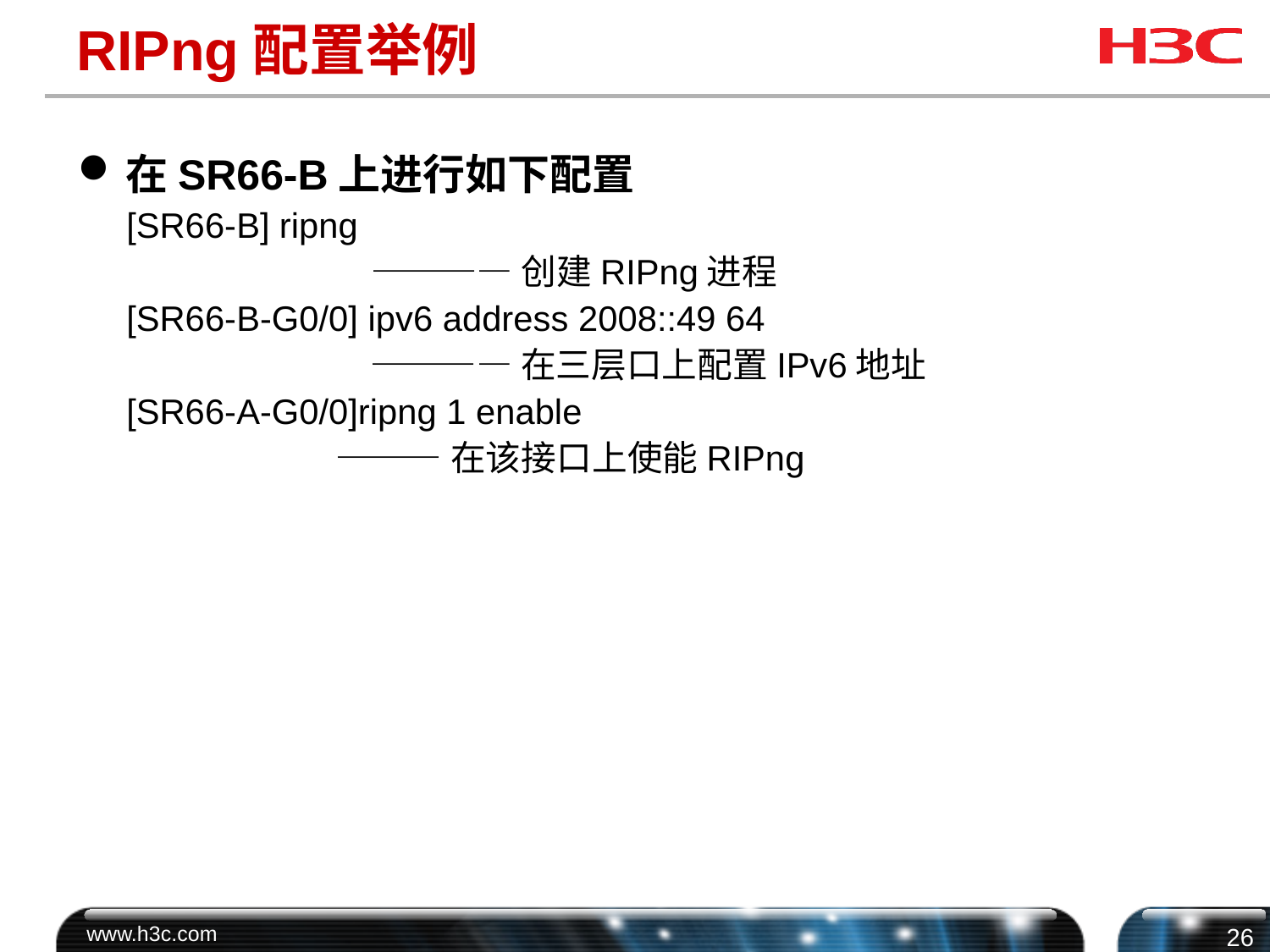

# RIPng配置举例
在SR66-B上进行如下配置
     [SR66-B] ripng
	 ————创建RIPng进程
     [SR66-B-G0/0] ipv6 address 2008::49 64
     ————在三层口上配置IPv6地址
     [SR66-A-G0/0]ripng 1 enable
                                 ———在该接口上使能RIPng